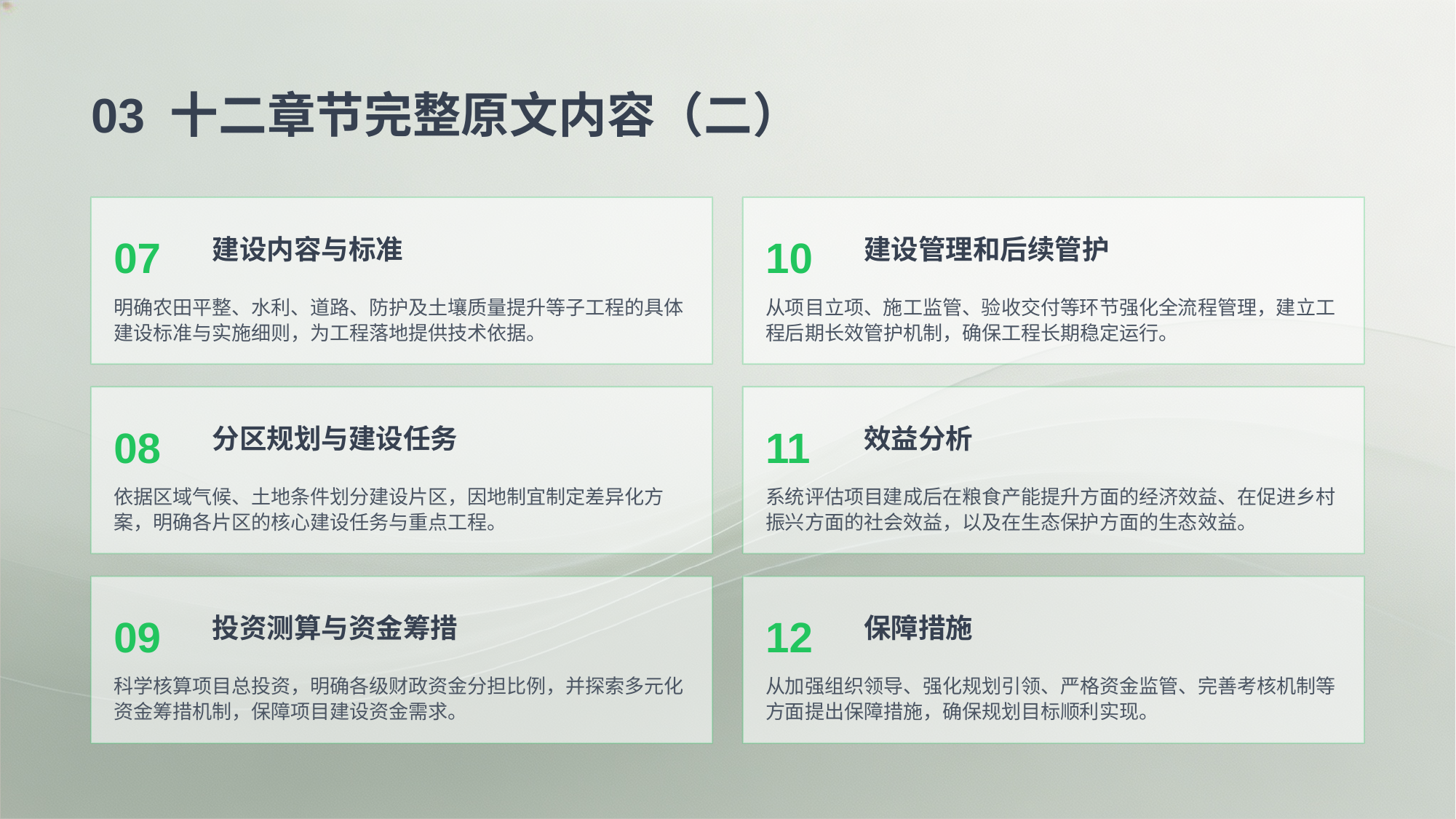

03 十二章节完整原文内容（二）

07
10
建设内容与标准
建设管理和后续管护
明确农田平整、水利、道路、防护及土壤质量提升等子工程的具体建设标准与实施细则，为工程落地提供技术依据。
从项目立项、施工监管、验收交付等环节强化全流程管理，建立工程后期长效管护机制，确保工程长期稳定运行。

08
11
分区规划与建设任务
效益分析
依据区域气候、土地条件划分建设片区，因地制宜制定差异化方案，明确各片区的核心建设任务与重点工程。
系统评估项目建成后在粮食产能提升方面的经济效益、在促进乡村振兴方面的社会效益，以及在生态保护方面的生态效益。

09
12
投资测算与资金筹措
保障措施
科学核算项目总投资，明确各级财政资金分担比例，并探索多元化资金筹措机制，保障项目建设资金需求。
从加强组织领导、强化规划引领、严格资金监管、完善考核机制等方面提出保障措施，确保规划目标顺利实现。